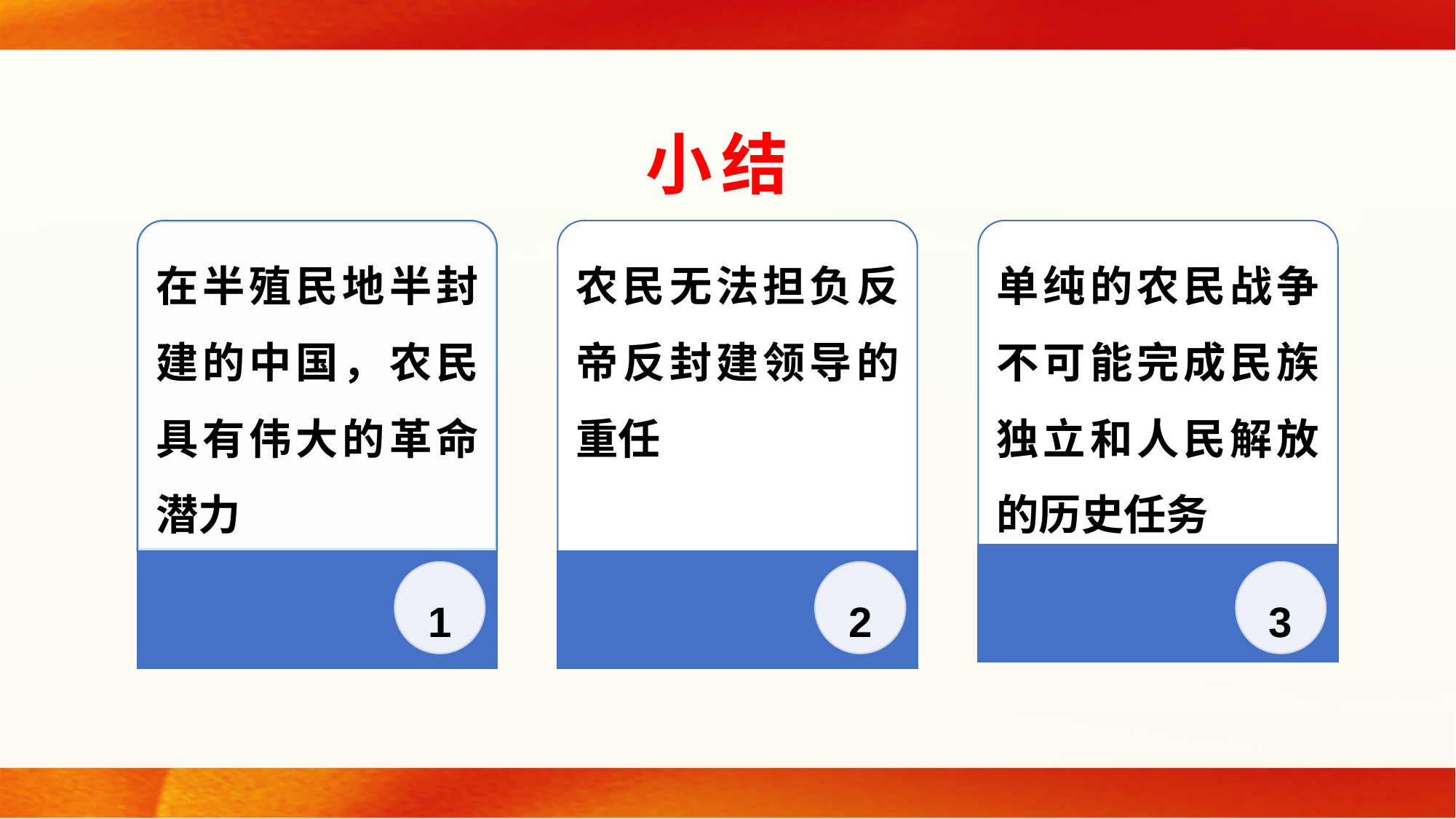

小结
在半殖民地半封建的中国，农民具有伟大的革命潜力

农民无法担负反帝反封建领导的重任

单纯的农民战争不可能完成民族独立和人民解放的历史任务

1
2
3